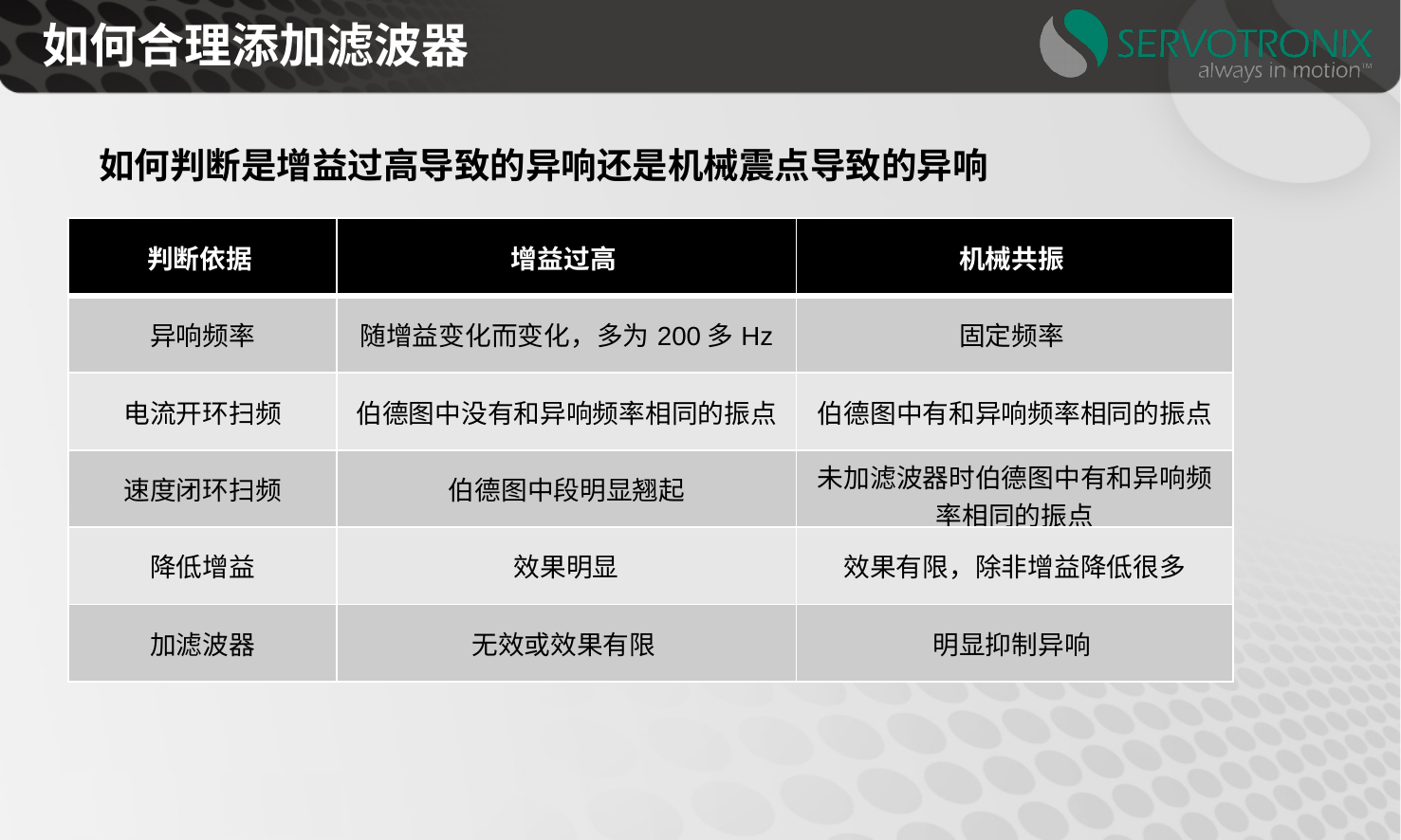

如何合理添加滤波器
如何判断是增益过高导致的异响还是机械震点导致的异响
| 判断依据 | 增益过高 | 机械共振 |
| --- | --- | --- |
| 异响频率 | 随增益变化而变化，多为200多Hz | 固定频率 |
| 电流开环扫频 | 伯德图中没有和异响频率相同的振点 | 伯德图中有和异响频率相同的振点 |
| 速度闭环扫频 | 伯德图中段明显翘起 | 未加滤波器时伯德图中有和异响频率相同的振点 |
| 降低增益 | 效果明显 | 效果有限，除非增益降低很多 |
| 加滤波器 | 无效或效果有限 | 明显抑制异响 |